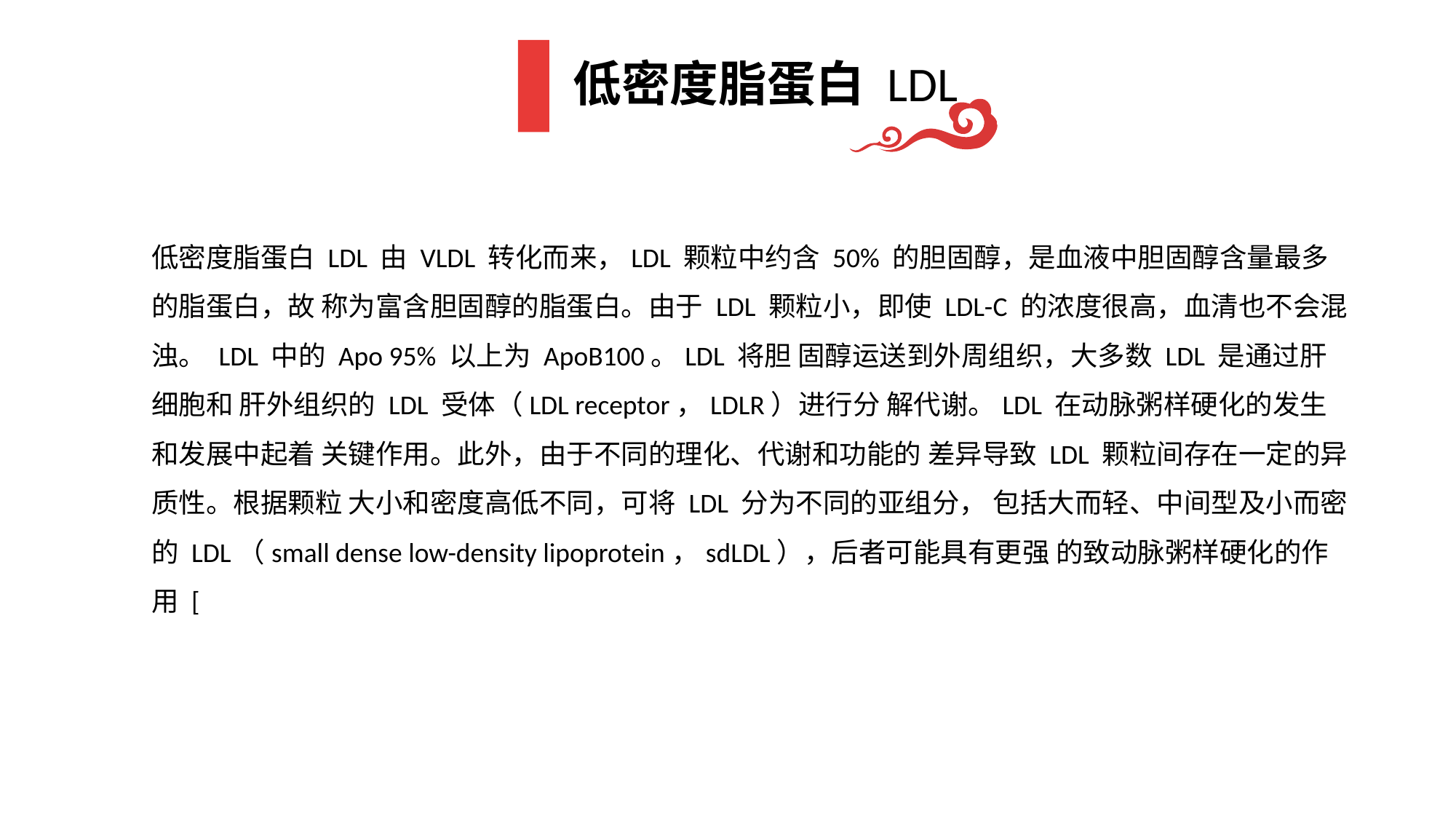

# 低密度脂蛋白 LDL
低密度脂蛋白 LDL 由 VLDL 转化而来，LDL 颗粒中约含 50% 的胆固醇，是血液中胆固醇含量最多的脂蛋白，故 称为富含胆固醇的脂蛋白。由于 LDL 颗粒小，即使 LDL-C 的浓度很高，血清也不会混浊。 LDL 中的 Apo 95% 以上为 ApoB100。LDL 将胆 固醇运送到外周组织，大多数 LDL 是通过肝细胞和 肝外组织的 LDL 受体（LDL receptor，LDLR）进行分 解代谢。LDL 在动脉粥样硬化的发生和发展中起着 关键作用。此外，由于不同的理化、代谢和功能的 差异导致 LDL 颗粒间存在一定的异质性。根据颗粒 大小和密度高低不同，可将 LDL 分为不同的亚组分， 包括大而轻、中间型及小而密的 LDL（small dense low-density lipoprotein，sdLDL），后者可能具有更强 的致动脉粥样硬化的作用 [